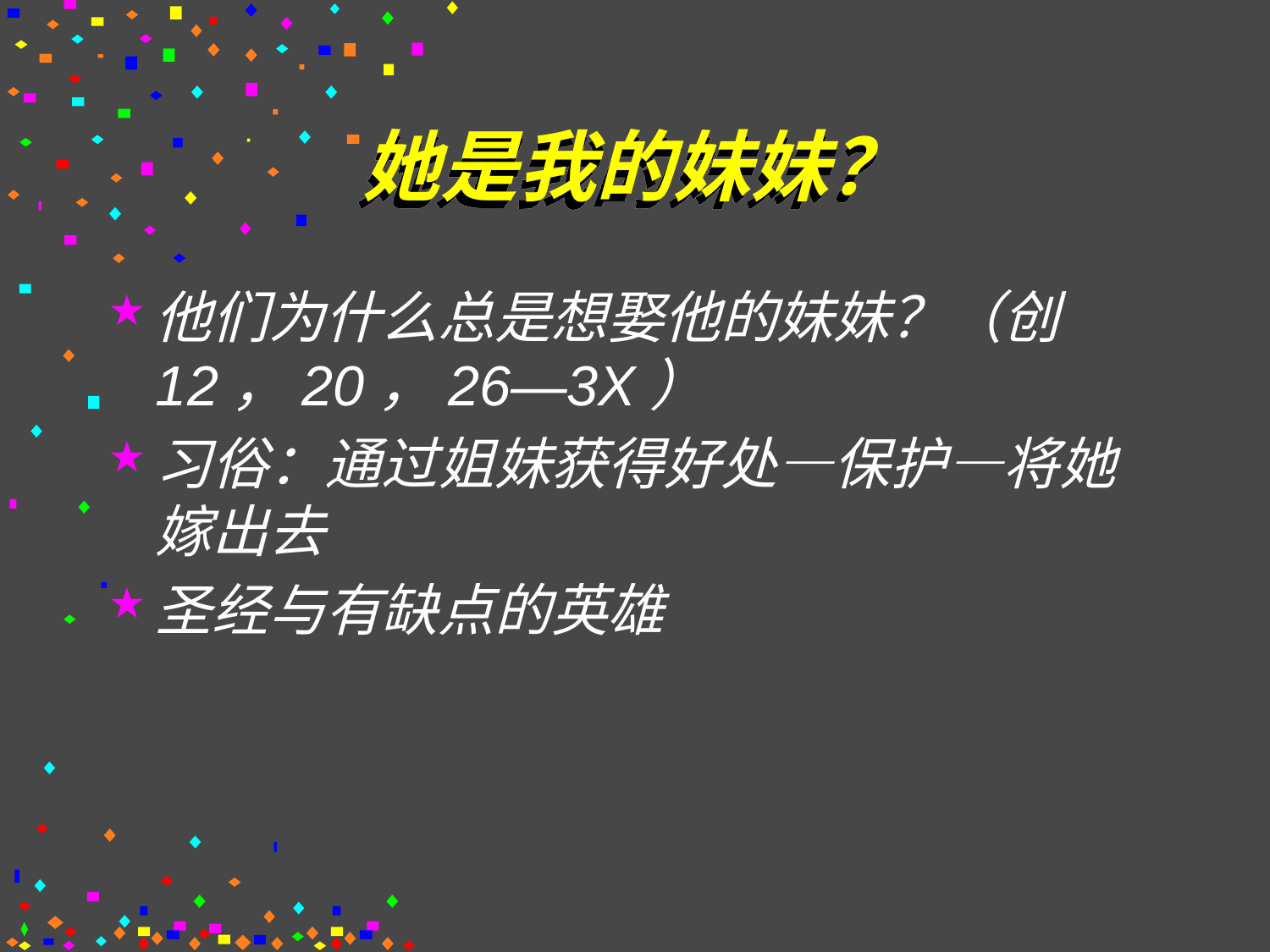

# 她是我的妹妹？
他们为什么总是想娶他的妹妹？（创 12，20，26—3X）
习俗：通过姐妹获得好处—保护—将她嫁出去
圣经与有缺点的英雄